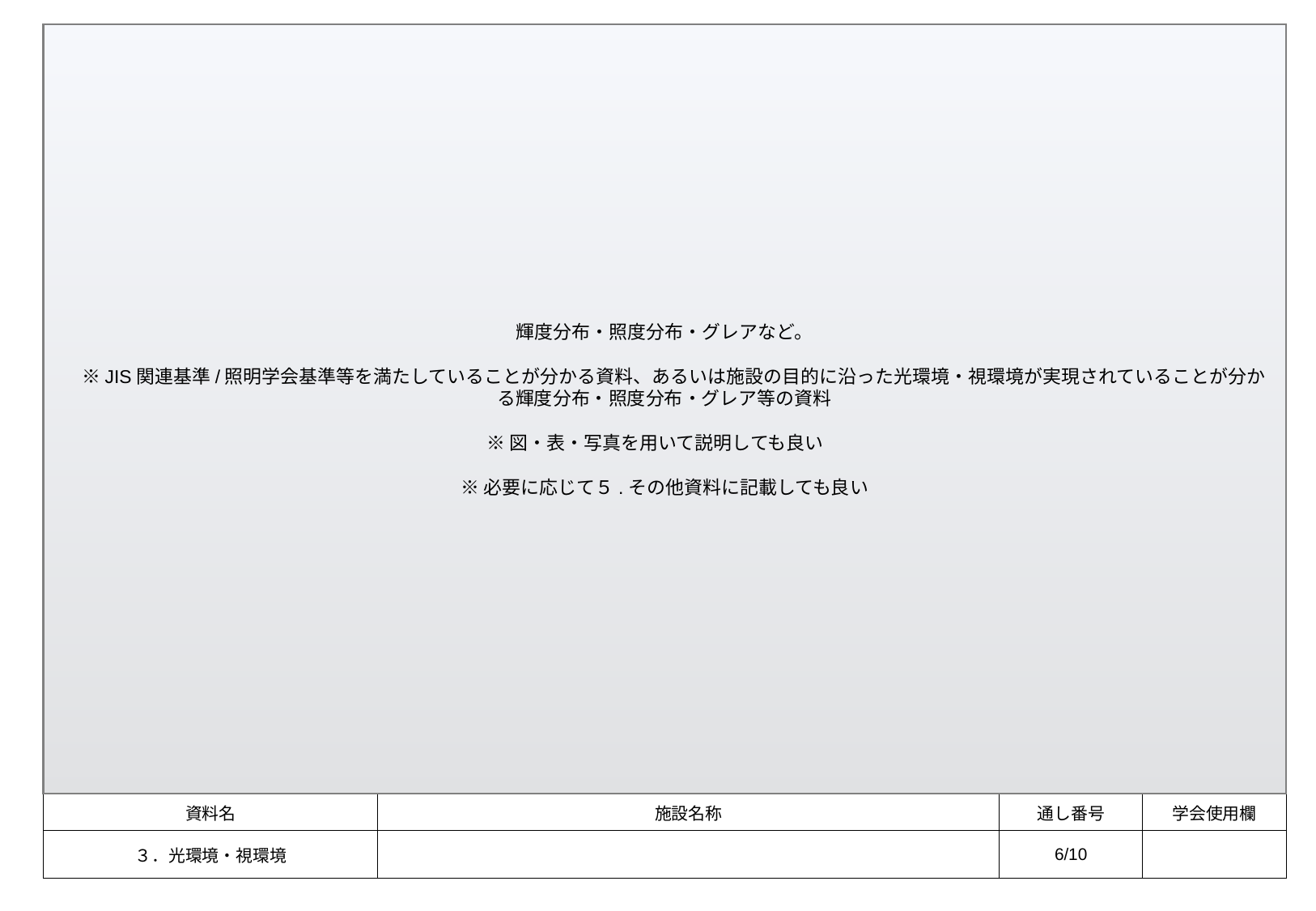

輝度分布・照度分布・グレアなど。

　※JIS関連基準/照明学会基準等を満たしていることが分かる資料、あるいは施設の目的に沿った光環境・視環境が実現されていることが分かる輝度分布・照度分布・グレア等の資料

※図・表・写真を用いて説明しても良い

※必要に応じて５.その他資料に記載しても良い
|  |  |  |  |
| --- | --- | --- | --- |
| 資料名 | 施設名称 | 通し番号 | 学会使用欄 |
| ３．光環境・視環境 |  | 6/10 |  |